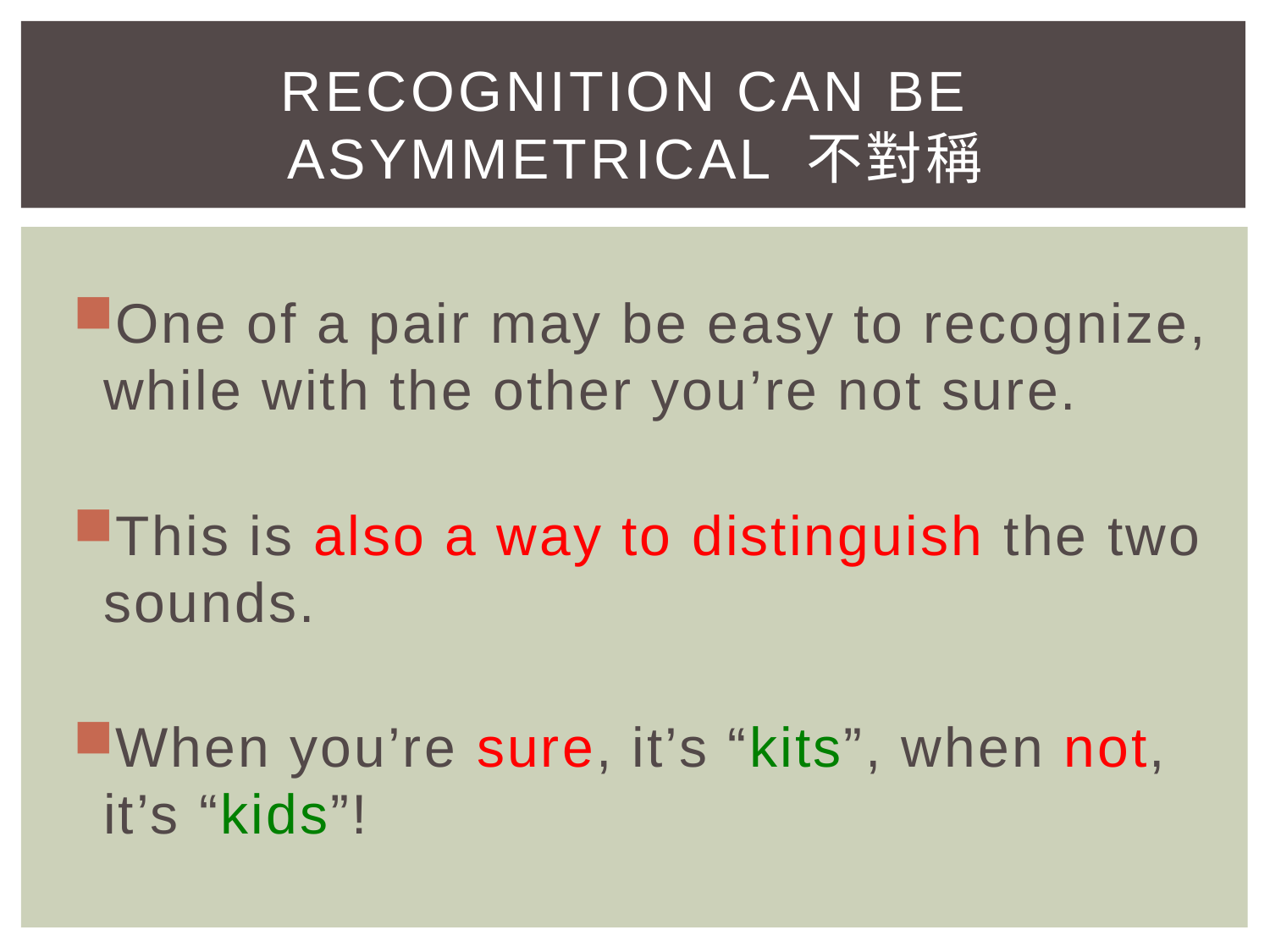

# Recognition can be asymmetrical 不對稱
One of a pair may be easy to recognize, while with the other you’re not sure.
This is also a way to distinguish the two sounds.
When you’re sure, it’s “kits”, when not, it’s “kids”!